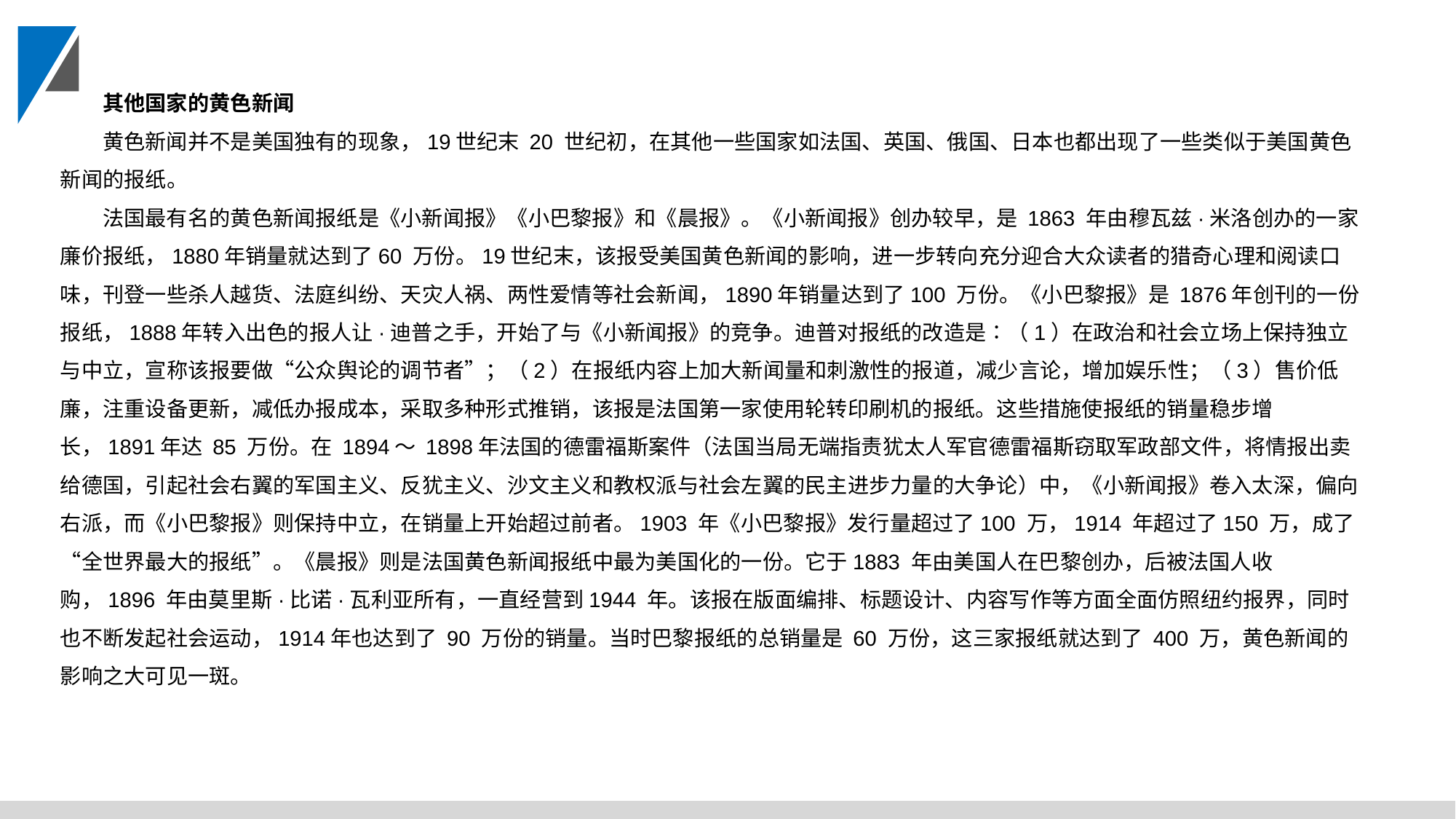

其他国家的黄色新闻
黄色新闻并不是美国独有的现象，19世纪末 20 世纪初，在其他一些国家如法国、英国、俄国、日本也都出现了一些类似于美国黄色新闻的报纸。
法国最有名的黄色新闻报纸是《小新闻报》《小巴黎报》和《晨报》。《小新闻报》创办较早，是 1863 年由穆瓦兹·米洛创办的一家廉价报纸，1880年销量就达到了60 万份。19世纪末，该报受美国黄色新闻的影响，进一步转向充分迎合大众读者的猎奇心理和阅读口味，刊登一些杀人越货、法庭纠纷、天灾人祸、两性爱情等社会新闻，1890年销量达到了100 万份。《小巴黎报》是 1876年创刊的一份报纸，1888年转入出色的报人让·迪普之手，开始了与《小新闻报》的竞争。迪普对报纸的改造是∶（1）在政治和社会立场上保持独立与中立，宣称该报要做“公众舆论的调节者”；（2）在报纸内容上加大新闻量和刺激性的报道，减少言论，增加娱乐性；（3）售价低廉，注重设备更新，减低办报成本，采取多种形式推销，该报是法国第一家使用轮转印刷机的报纸。这些措施使报纸的销量稳步增长，1891年达 85 万份。在 1894～ 1898年法国的德雷福斯案件（法国当局无端指责犹太人军官德雷福斯窃取军政部文件，将情报出卖给德国，引起社会右翼的军国主义、反犹主义、沙文主义和教权派与社会左翼的民主进步力量的大争论）中，《小新闻报》卷入太深，偏向右派，而《小巴黎报》则保持中立，在销量上开始超过前者。1903 年《小巴黎报》发行量超过了100 万，1914 年超过了150 万，成了“全世界最大的报纸”。《晨报》则是法国黄色新闻报纸中最为美国化的一份。它于1883 年由美国人在巴黎创办，后被法国人收购，1896 年由莫里斯·比诺·瓦利亚所有，一直经营到1944 年。该报在版面编排、标题设计、内容写作等方面全面仿照纽约报界，同时也不断发起社会运动，1914年也达到了 90 万份的销量。当时巴黎报纸的总销量是 60 万份，这三家报纸就达到了 400 万，黄色新闻的影响之大可见一斑。